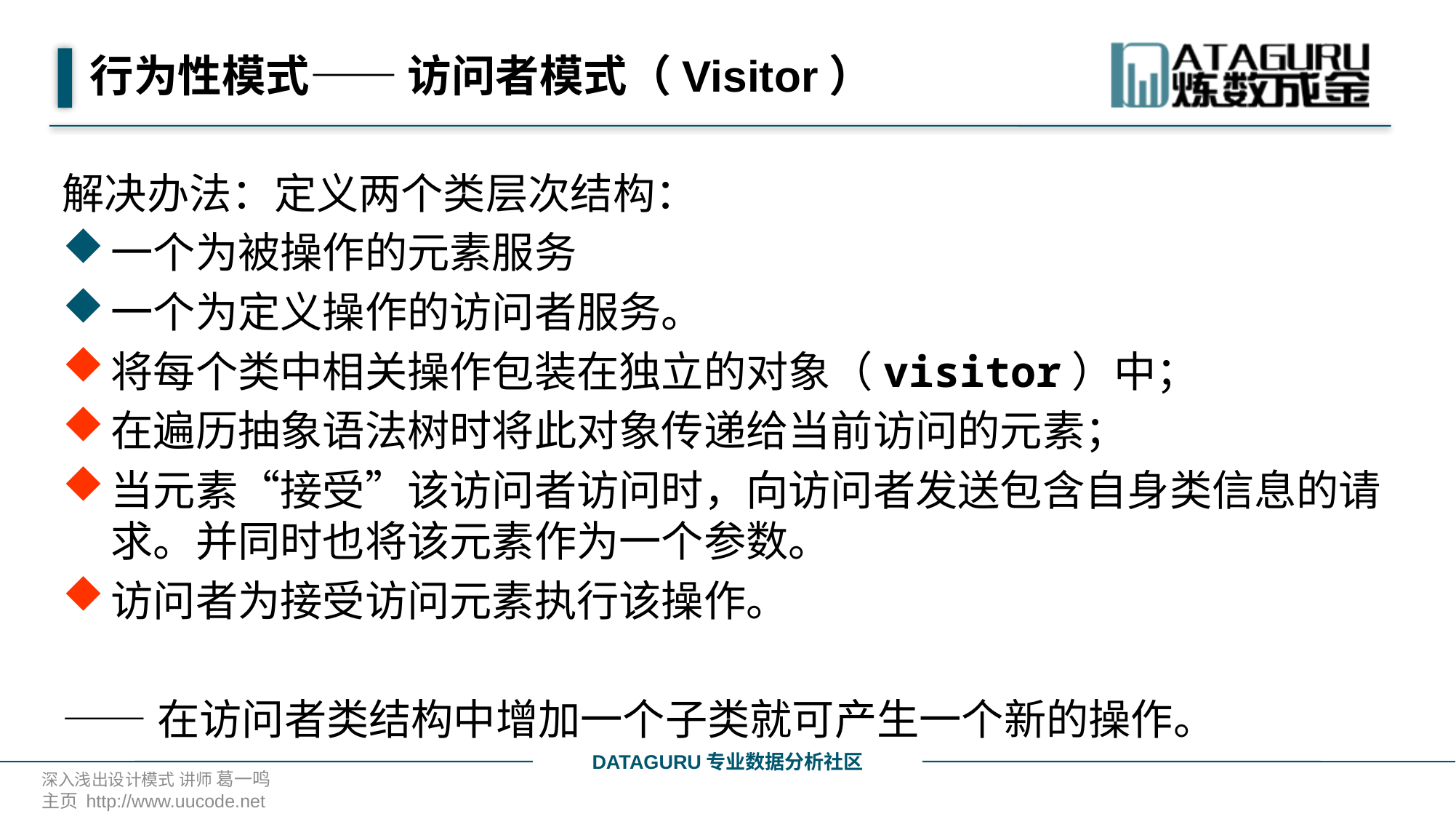

# 行为性模式—— 访问者模式（Visitor）
解决办法：定义两个类层次结构：
一个为被操作的元素服务
一个为定义操作的访问者服务。
将每个类中相关操作包装在独立的对象（visitor）中；
在遍历抽象语法树时将此对象传递给当前访问的元素；
当元素“接受”该访问者访问时，向访问者发送包含自身类信息的请求。并同时也将该元素作为一个参数。
访问者为接受访问元素执行该操作。

——在访问者类结构中增加一个子类就可产生一个新的操作。